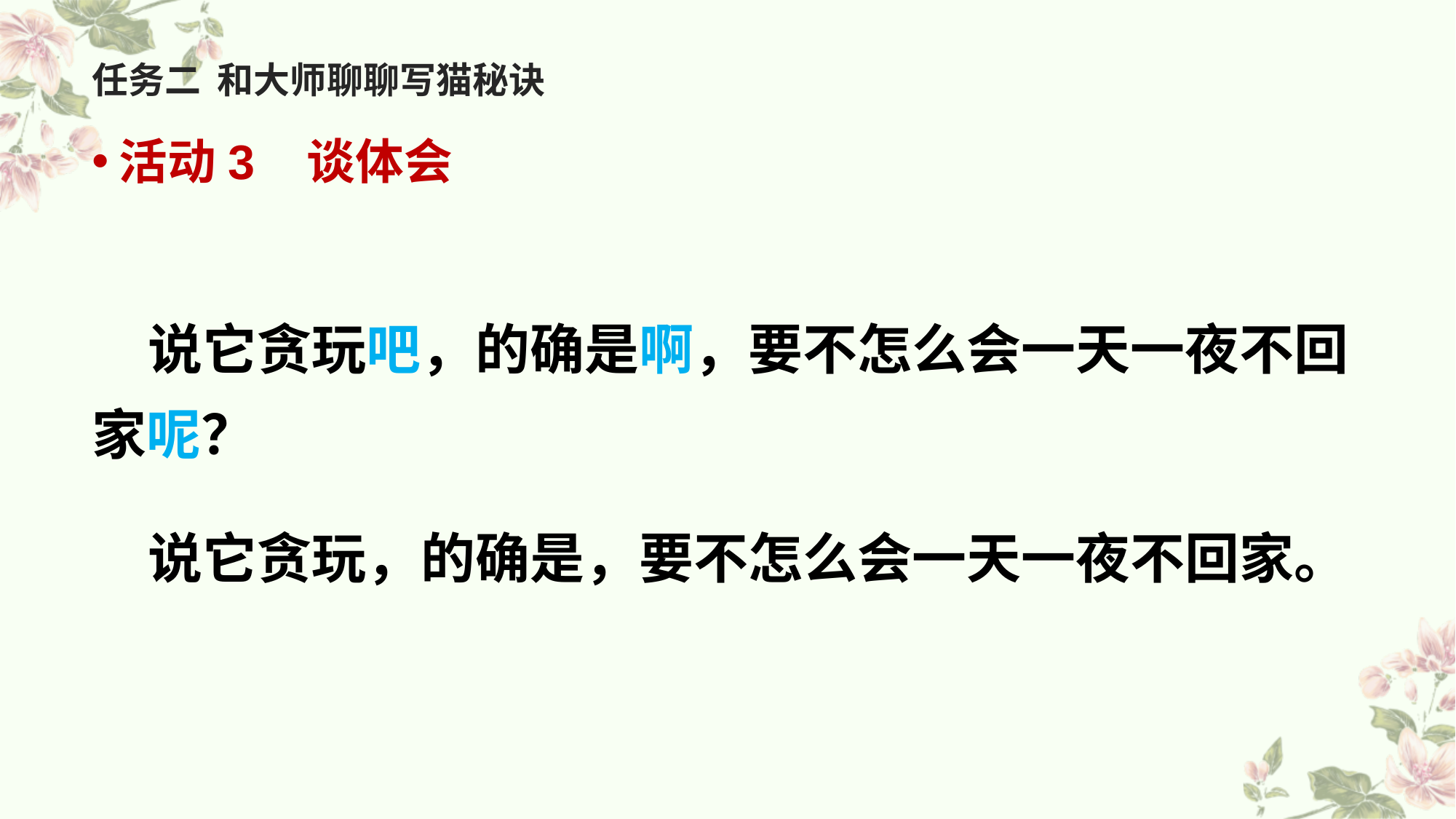

# 任务二  和大师聊聊写猫秘诀
活动3   谈体会

    说它贪玩吧，的确是啊，要不怎么会一天一夜不回家呢？

    说它贪玩，的确是，要不怎么会一天一夜不回家。